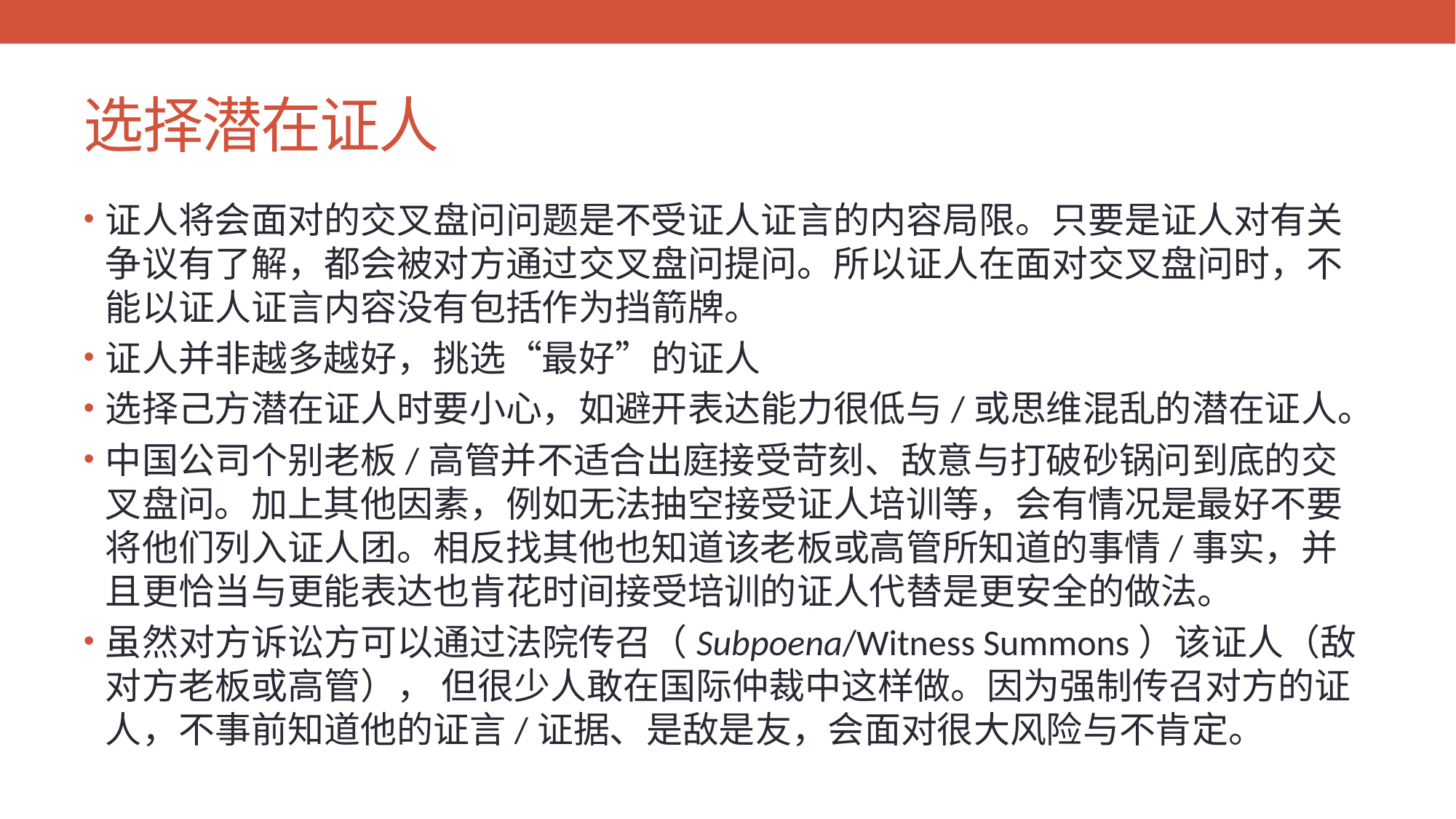

# 选择潜在证人
证人将会面对的交叉盘问问题是不受证人证言的内容局限。只要是证人对有关争议有了解，都会被对方通过交叉盘问提问。所以证人在面对交叉盘问时，不能以证人证言内容没有包括作为挡箭牌。
证人并非越多越好，挑选“最好”的证人
选择己方潜在证人时要小心，如避开表达能力很低与/或思维混乱的潜在证人。
中国公司个别老板/高管并不适合出庭接受苛刻、敌意与打破砂锅问到底的交叉盘问。加上其他因素，例如无法抽空接受证人培训等，会有情况是最好不要将他们列入证人团。相反找其他也知道该老板或高管所知道的事情/事实，并且更恰当与更能表达也肯花时间接受培训的证人代替是更安全的做法。
虽然对方诉讼方可以通过法院传召（Subpoena/Witness Summons）该证人（敌对方老板或高管）， 但很少人敢在国际仲裁中这样做。因为强制传召对方的证人，不事前知道他的证言/证据、是敌是友，会面对很大风险与不肯定。